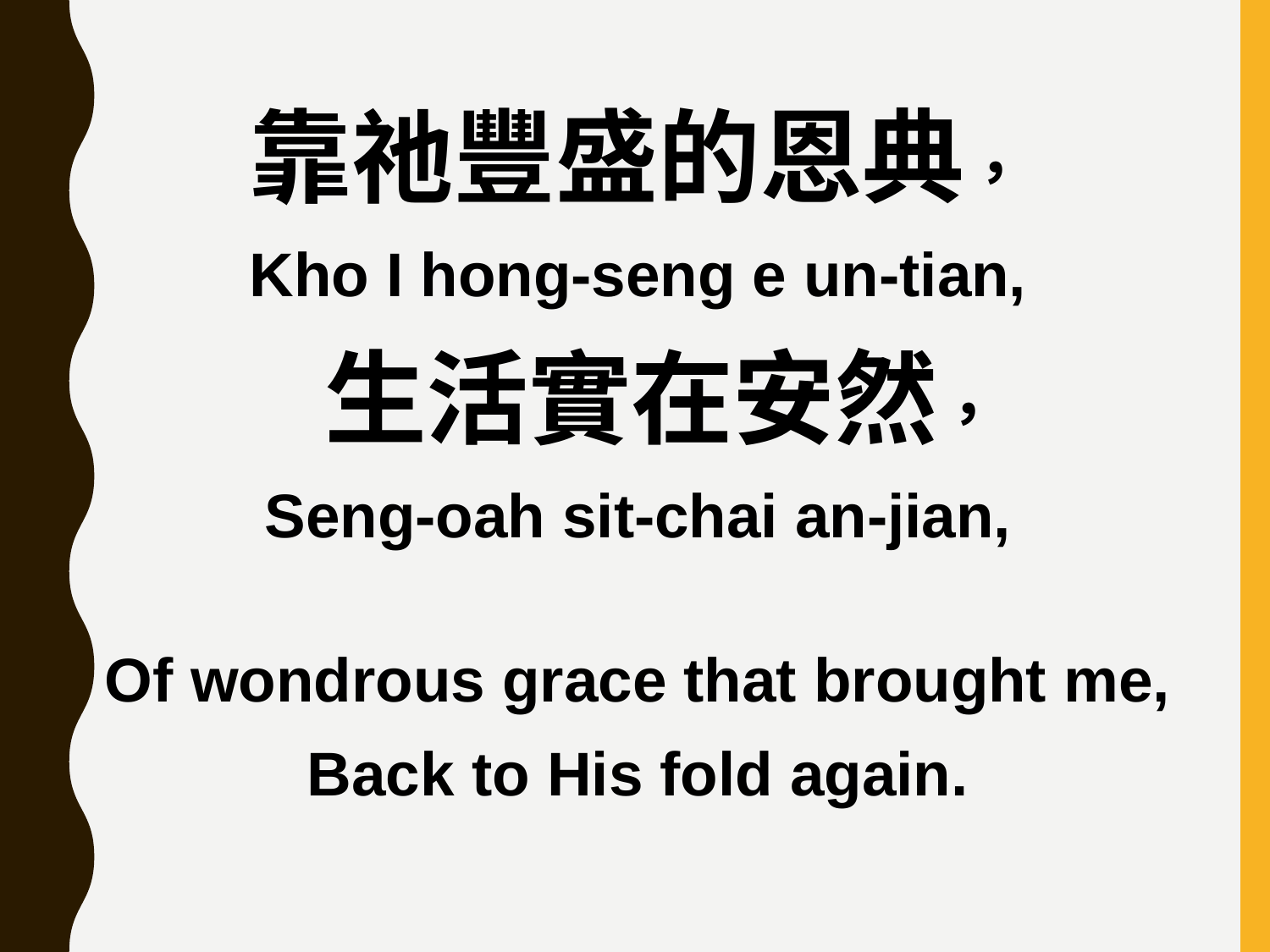

靠祂豐盛的恩典，
Kho I hong-seng e un-tian,
 生活實在安然，
Seng-oah sit-chai an-jian,

Of wondrous grace that brought me,
Back to His fold again.